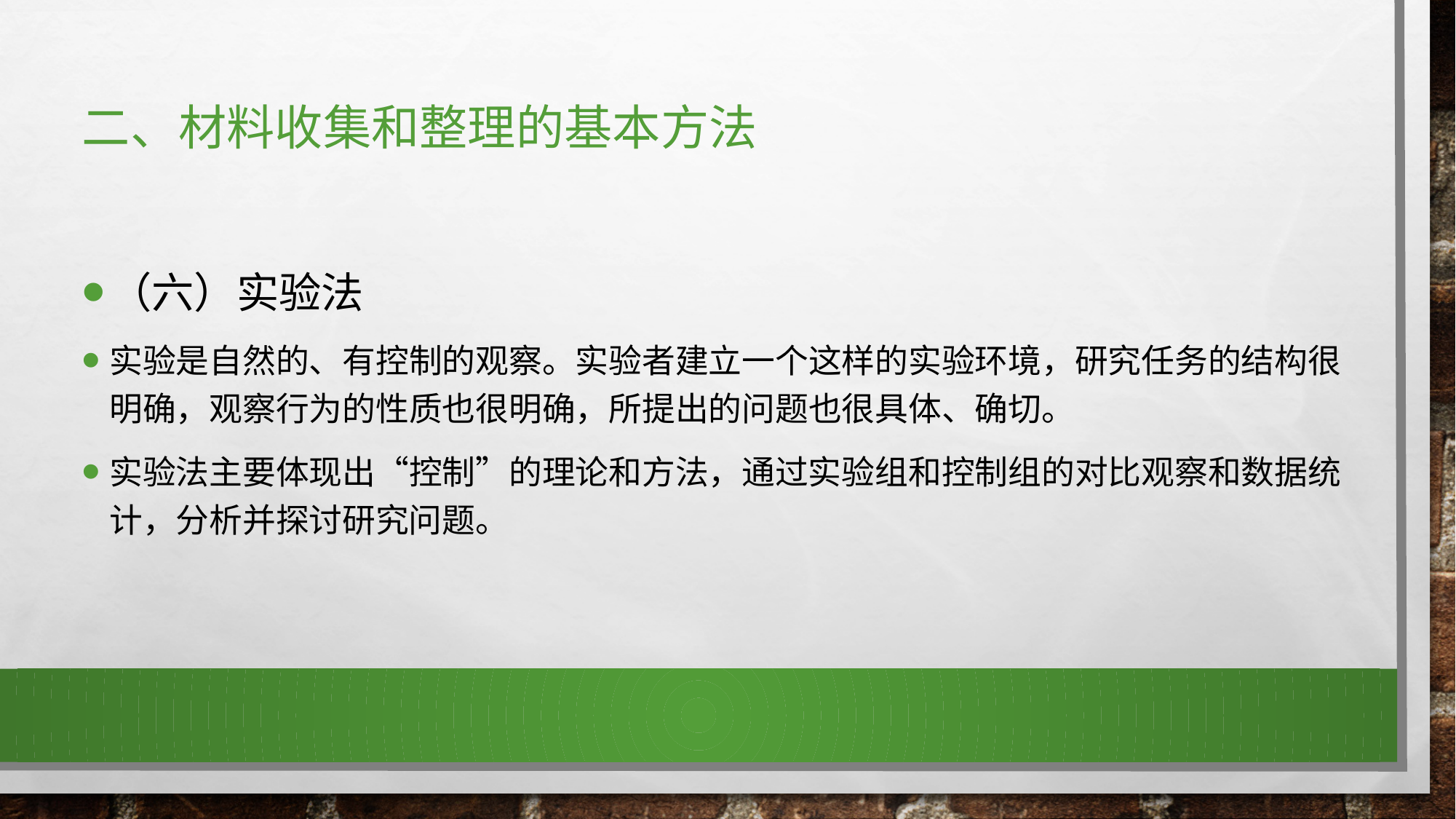

# 二、材料收集和整理的基本方法
（六）实验法
实验是自然的、有控制的观察。实验者建立一个这样的实验环境，研究任务的结构很明确，观察行为的性质也很明确，所提出的问题也很具体、确切。
实验法主要体现出“控制”的理论和方法，通过实验组和控制组的对比观察和数据统计，分析并探讨研究问题。